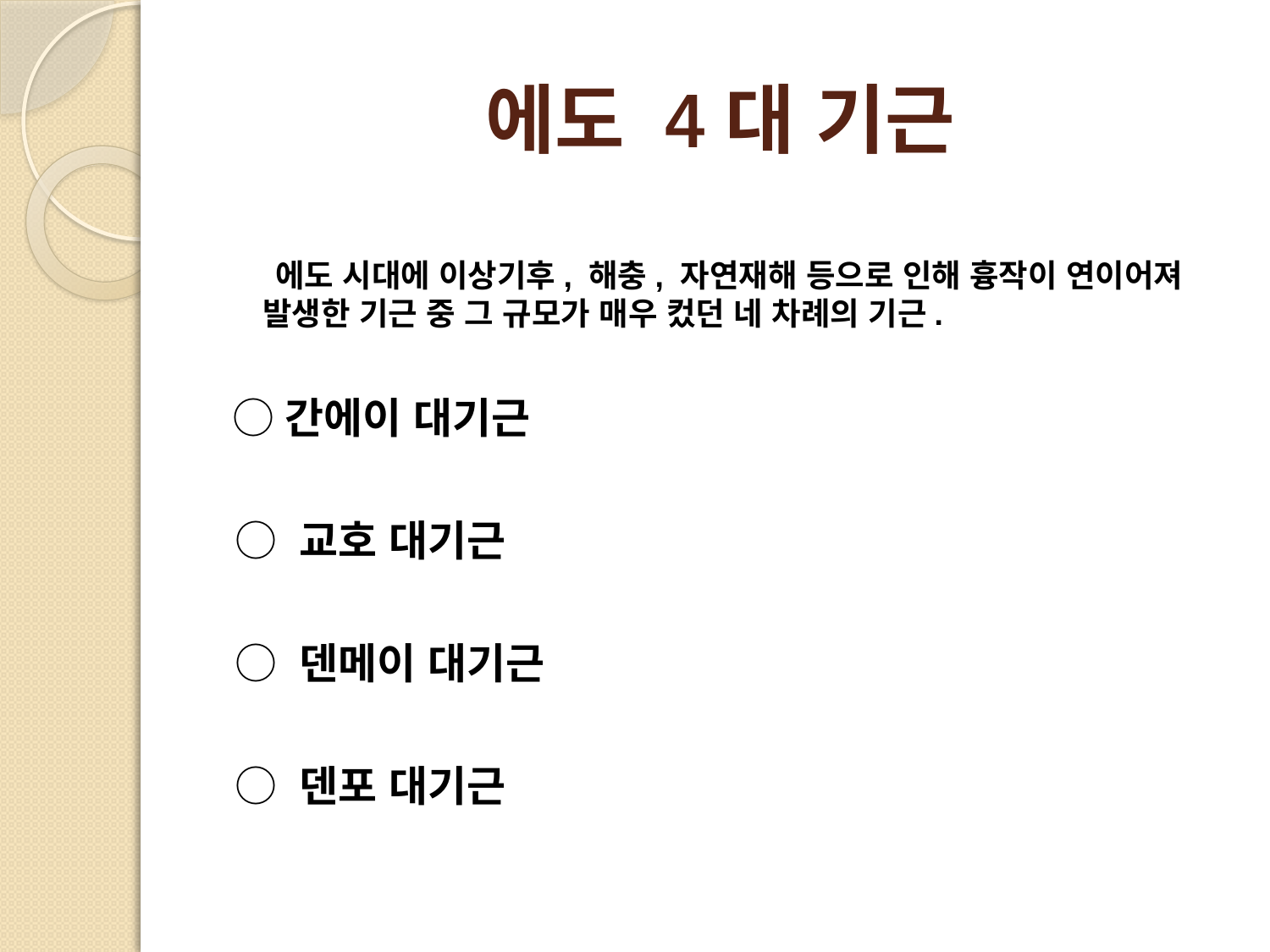

# 에도 4대 기근

     에도 시대에 이상기후, 해충, 자연재해 등으로 인해 흉작이 연이어져 발생한 기근 중 그 규모가 매우 컸던 네 차례의 기근.

 ○간에이 대기근

 ○ 교호 대기근

 ○ 덴메이 대기근

 ○ 덴포 대기근